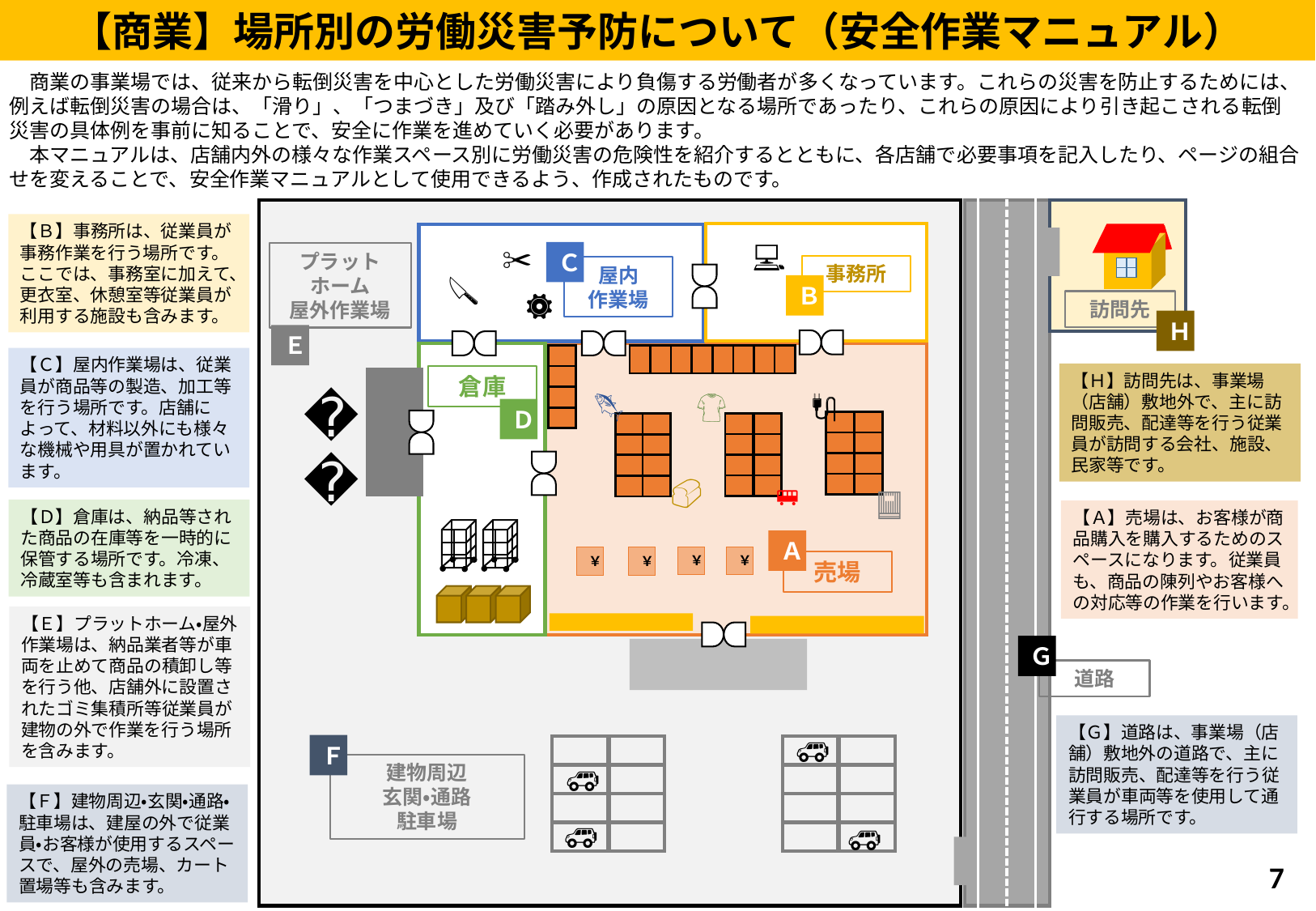

【商業】場所別の労働災害予防について（安全作業マニュアル）
　商業の事業場では、従来から転倒災害を中心とした労働災害により負傷する労働者が多くなっています。これらの災害を防止するためには、例えば転倒災害の場合は、「滑り」、「つまづき」及び「踏み外し」の原因となる場所であったり、これらの原因により引き起こされる転倒災害の具体例を事前に知ることで、安全に作業を進めていく必要があります。
　本マニュアルは、店舗内外の様々な作業スペース別に労働災害の危険性を紹介するとともに、各店舗で必要事項を記入したり、ページの組合せを変えることで、安全作業マニュアルとして使用できるよう、作成されたものです。

【Ｂ】事務所は、従業員が事務作業を行う場所です。ここでは、事務室に加えて、更衣室、休憩室等従業員が利用する施設も含みます。

💻
✂
Ｃ
プラット
ホーム
屋外作業場
事務所
屋内
作業場
🔪

Ｂ
⚙
訪問先
Ｈ

Ｅ

【Ｃ】屋内作業場は、従業員が商品等の製造、加工等を行う場所です。店舗によって、材料以外にも様々な機械や用具が置かれています。
【Ｈ】訪問先は、事業場（店舗）敷地外で、主に訪問販売、配達等を行う従業員が訪問する会社、施設、民家等です。
倉庫

🚚
🔌
👕
🐟
Ｄ

🍞
🚃
📕
【Ｄ】倉庫は、納品等された商品の在庫等を一時的に保管する場所です。冷凍、冷蔵室等も含まれます。
【Ａ】売場は、お客様が商品購入を購入するためのスペースになります。従業員も、商品の陳列やお客様への対応等の作業を行います。

Ａ
￥
￥
￥
￥
売場

【Ｅ】プラットホーム・屋外作業場は、納品業者等が車両を止めて商品の積卸し等を行う他、店舗外に設置されたゴミ集積所等従業員が建物の外で作業を行う場所を含みます。

Ｇ

道路
【Ｇ】道路は、事業場（店舗）敷地外の道路で、主に訪問販売、配達等を行う従業員が車両等を使用して通行する場所です。
🚙
Ｆ

🚙
建物周辺
玄関・通路
駐車場
【Ｆ】建物周辺・玄関・通路・駐車場は、建屋の外で従業員・お客様が使用するスペースで、屋外の売場、カート置場等も含みます。
🚙
🚙

7